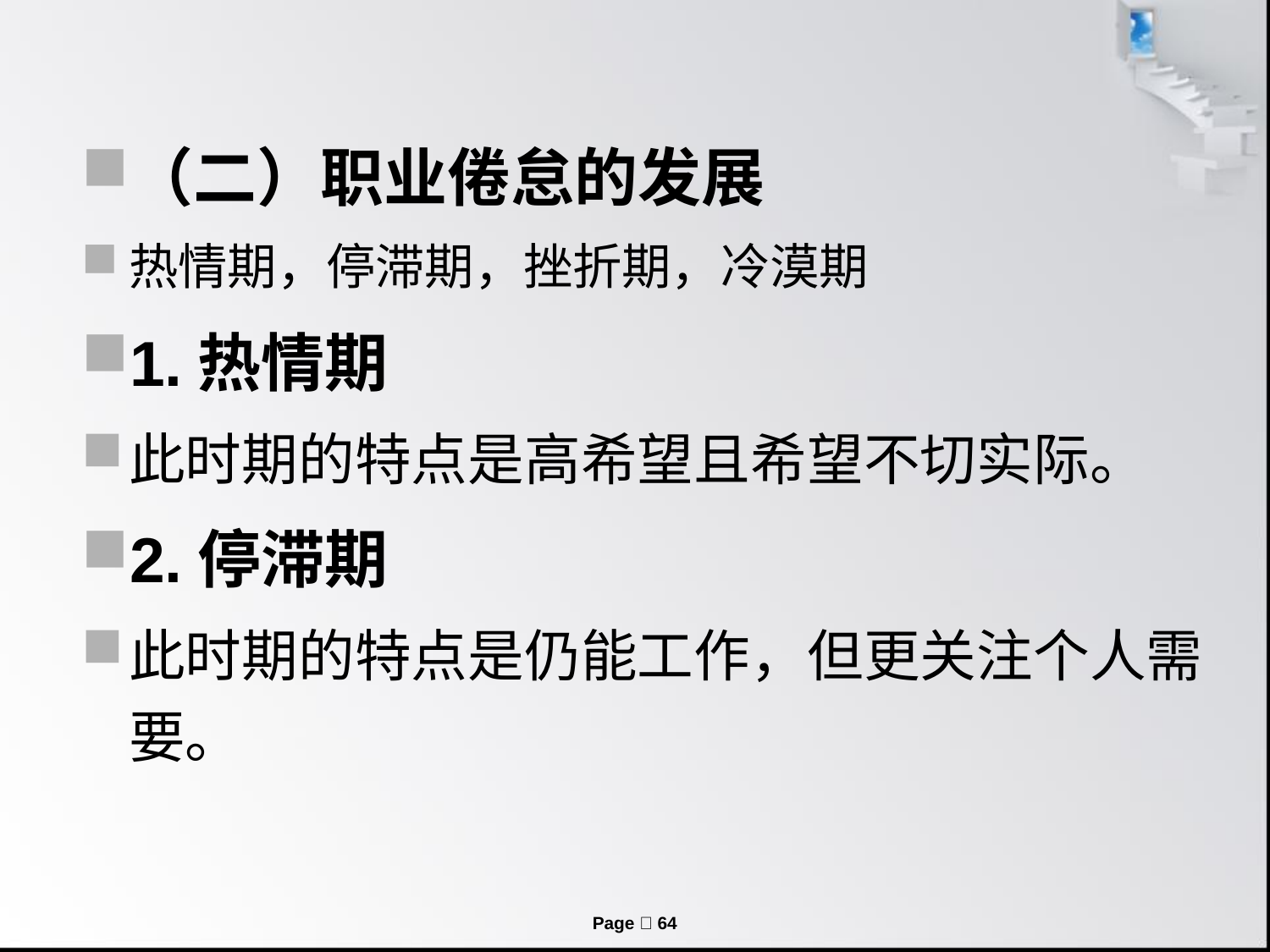

（二）职业倦怠的发展
热情期，停滞期，挫折期，冷漠期
1.热情期
此时期的特点是高希望且希望不切实际。
2.停滞期
此时期的特点是仍能工作，但更关注个人需要。